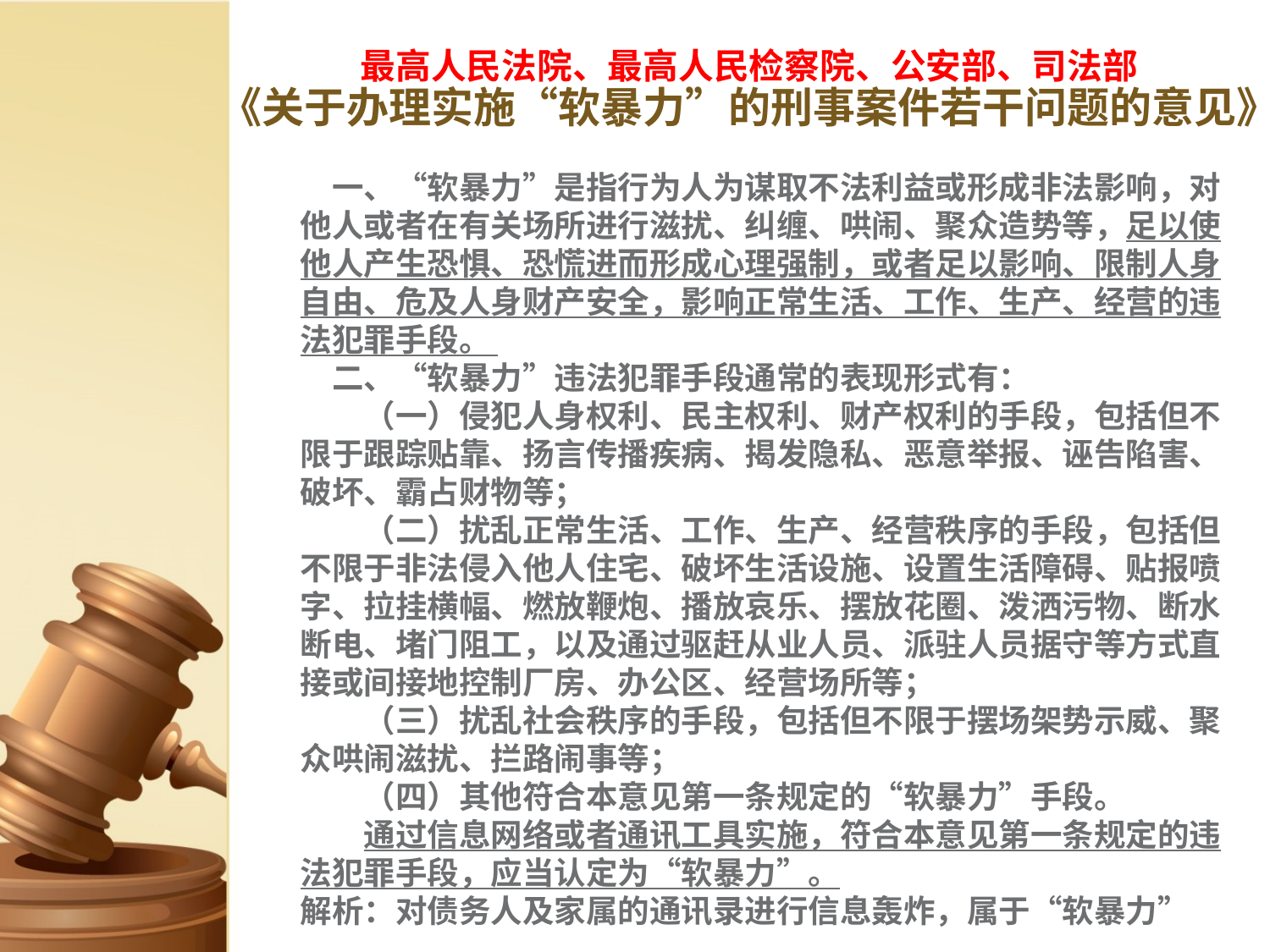

# 最高人民法院、最高人民检察院、公安部、司法部 《关于办理实施“软暴力”的刑事案件若干问题的意见》
　一、“软暴力”是指行为人为谋取不法利益或形成非法影响，对他人或者在有关场所进行滋扰、纠缠、哄闹、聚众造势等，足以使他人产生恐惧、恐慌进而形成心理强制，或者足以影响、限制人身自由、危及人身财产安全，影响正常生活、工作、生产、经营的违法犯罪手段。
　二、“软暴力”违法犯罪手段通常的表现形式有：
　　（一）侵犯人身权利、民主权利、财产权利的手段，包括但不限于跟踪贴靠、扬言传播疾病、揭发隐私、恶意举报、诬告陷害、破坏、霸占财物等；
　　（二）扰乱正常生活、工作、生产、经营秩序的手段，包括但不限于非法侵入他人住宅、破坏生活设施、设置生活障碍、贴报喷字、拉挂横幅、燃放鞭炮、播放哀乐、摆放花圈、泼洒污物、断水断电、堵门阻工，以及通过驱赶从业人员、派驻人员据守等方式直接或间接地控制厂房、办公区、经营场所等；
　　（三）扰乱社会秩序的手段，包括但不限于摆场架势示威、聚众哄闹滋扰、拦路闹事等；
　　（四）其他符合本意见第一条规定的“软暴力”手段。
　　通过信息网络或者通讯工具实施，符合本意见第一条规定的违法犯罪手段，应当认定为“软暴力”。
解析：对债务人及家属的通讯录进行信息轰炸，属于“软暴力”